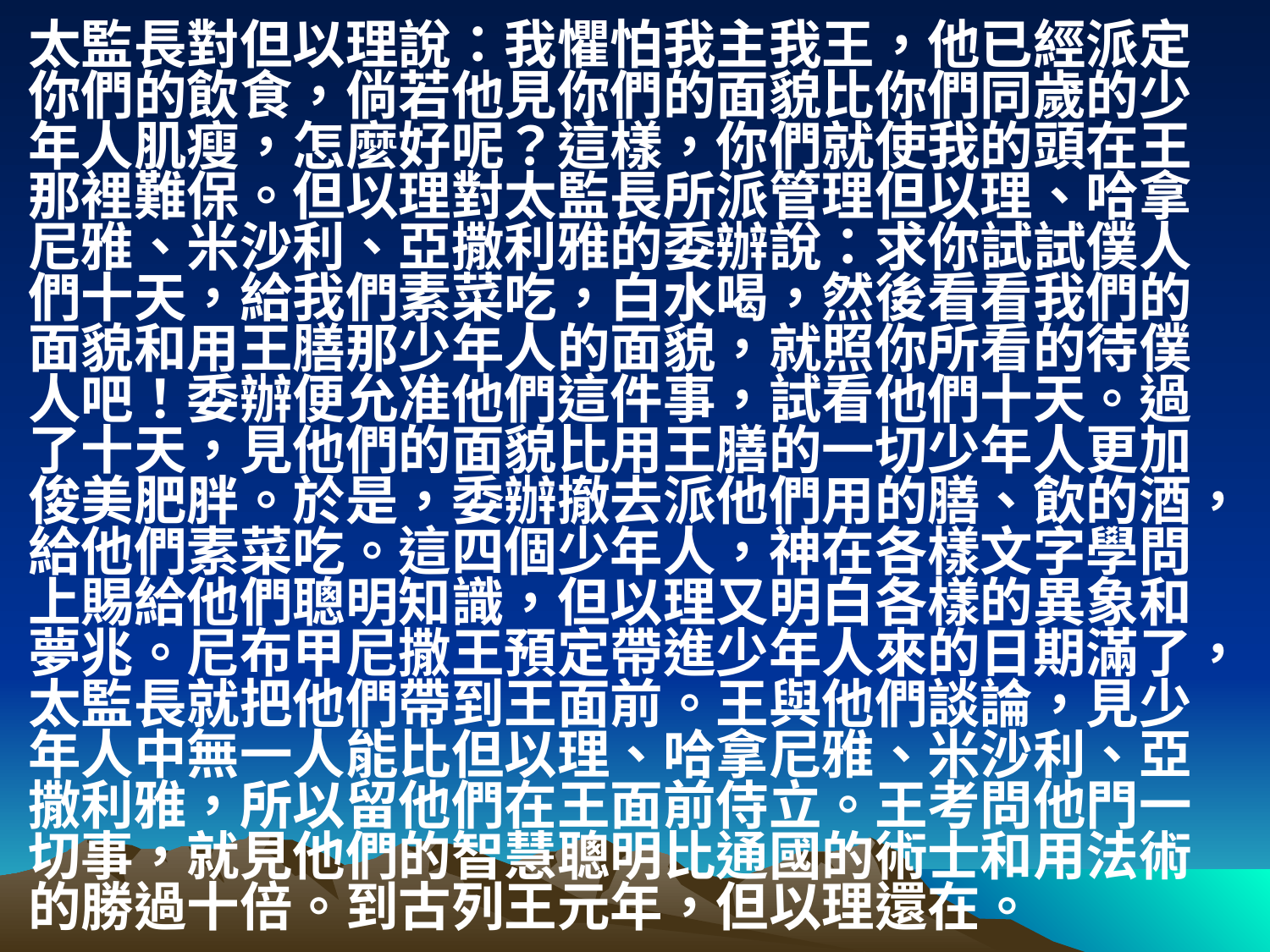

太監長對但以理說：我懼怕我主我王，他已經派定你們的飲食，倘若他見你們的面貌比你們同歲的少年人肌瘦，怎麼好呢？這樣，你們就使我的頭在王那裡難保。但以理對太監長所派管理但以理、哈拿尼雅、米沙利、亞撒利雅的委辦說：求你試試僕人們十天，給我們素菜吃，白水喝，然後看看我們的面貌和用王膳那少年人的面貌，就照你所看的待僕人吧！委辦便允准他們這件事，試看他們十天。過了十天，見他們的面貌比用王膳的一切少年人更加俊美肥胖。於是，委辦撤去派他們用的膳、飲的酒，給他們素菜吃。這四個少年人，神在各樣文字學問上賜給他們聰明知識，但以理又明白各樣的異象和夢兆。尼布甲尼撒王預定帶進少年人來的日期滿了，太監長就把他們帶到王面前。王與他們談論，見少年人中無一人能比但以理、哈拿尼雅、米沙利、亞撒利雅，所以留他們在王面前侍立。王考問他門一切事，就見他們的智慧聰明比通國的術士和用法術的勝過十倍。到古列王元年，但以理還在。